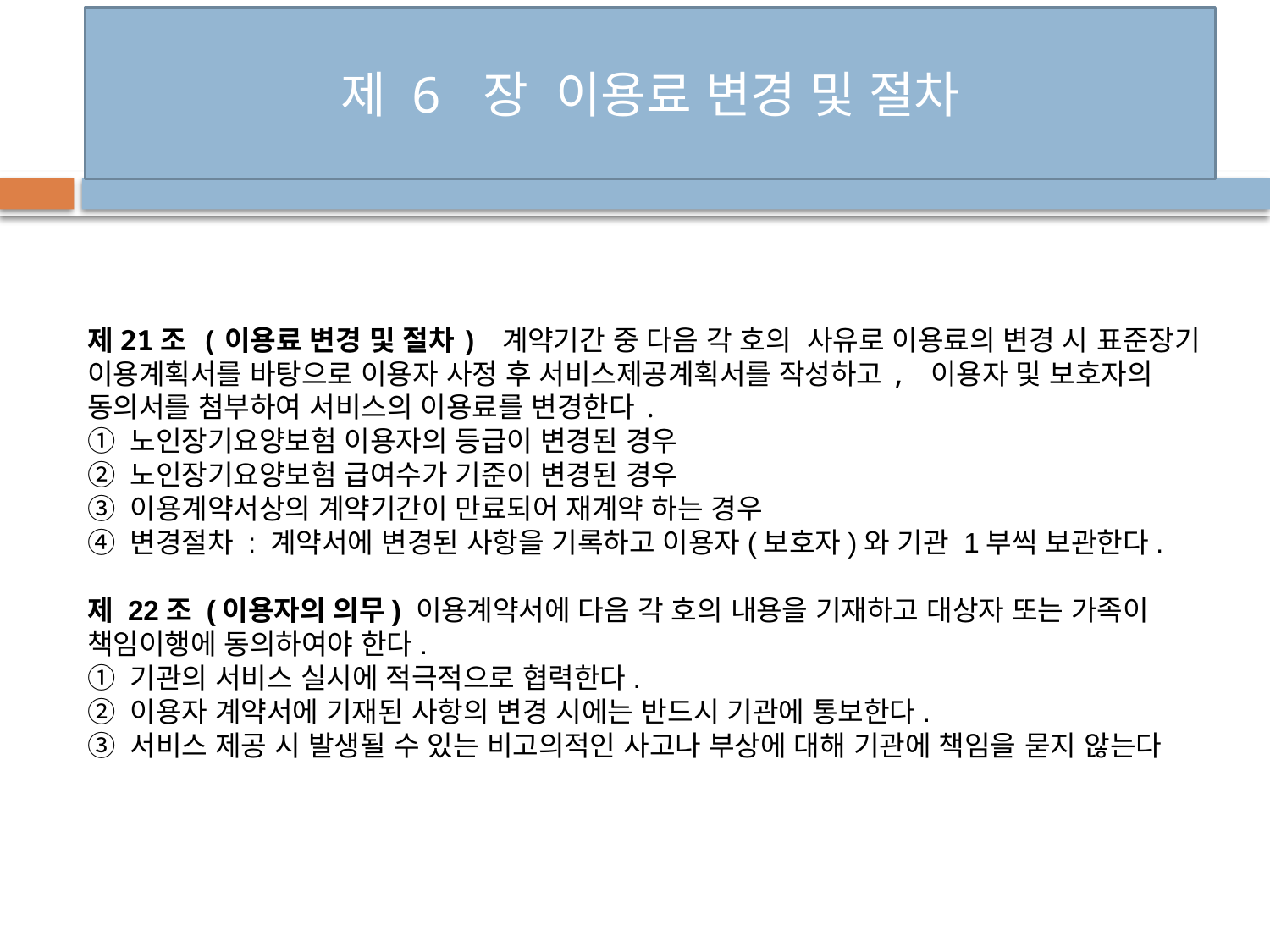

# 제 6 장  이용료 변경 및 절차
제21조 (이용료 변경 및 절차) 계약기간 중 다음 각 호의  사유로 이용료의 변경 시 표준장기 이용계획서를 바탕으로 이용자 사정 후 서비스제공계획서를 작성하고, 이용자 및 보호자의 동의서를 첨부하여 서비스의 이용료를 변경한다.
① 노인장기요양보험 이용자의 등급이 변경된 경우
② 노인장기요양보험 급여수가 기준이 변경된 경우
③ 이용계약서상의 계약기간이 만료되어 재계약 하는 경우
④ 변경절차 : 계약서에 변경된 사항을 기록하고 이용자(보호자)와 기관 1부씩 보관한다.

제 22조 (이용자의 의무) 이용계약서에 다음 각 호의 내용을 기재하고 대상자 또는 가족이 책임이행에 동의하여야 한다.
① 기관의 서비스 실시에 적극적으로 협력한다.
② 이용자 계약서에 기재된 사항의 변경 시에는 반드시 기관에 통보한다.
③ 서비스 제공 시 발생될 수 있는 비고의적인 사고나 부상에 대해 기관에 책임을 묻지 않는다